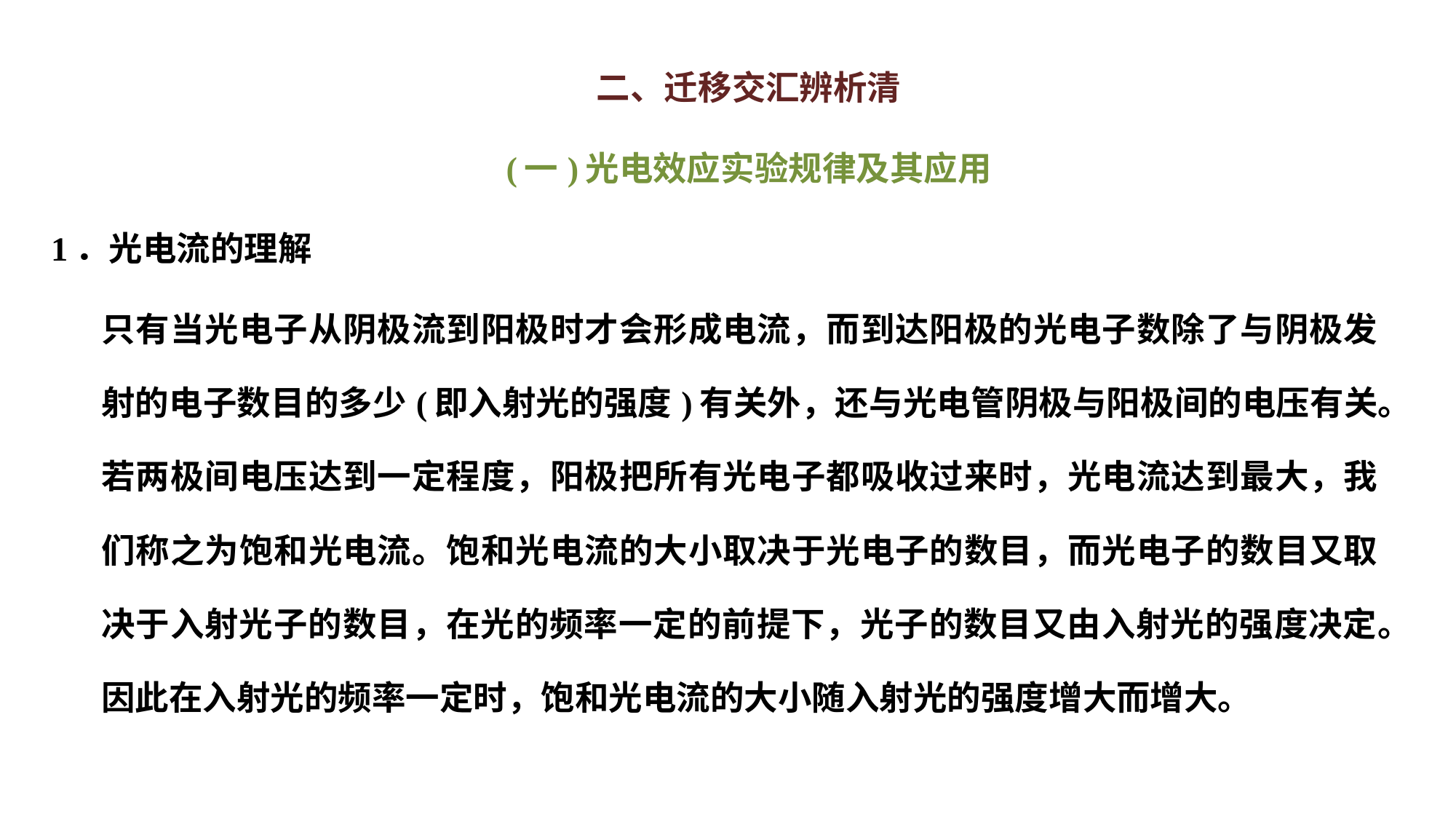

二、迁移交汇辨析清
(一)光电效应实验规律及其应用
1．光电流的理解
只有当光电子从阴极流到阳极时才会形成电流，而到达阳极的光电子数除了与阴极发射的电子数目的多少(即入射光的强度)有关外，还与光电管阴极与阳极间的电压有关。若两极间电压达到一定程度，阳极把所有光电子都吸收过来时，光电流达到最大，我们称之为饱和光电流。饱和光电流的大小取决于光电子的数目，而光电子的数目又取决于入射光子的数目，在光的频率一定的前提下，光子的数目又由入射光的强度决定。因此在入射光的频率一定时，饱和光电流的大小随入射光的强度增大而增大。